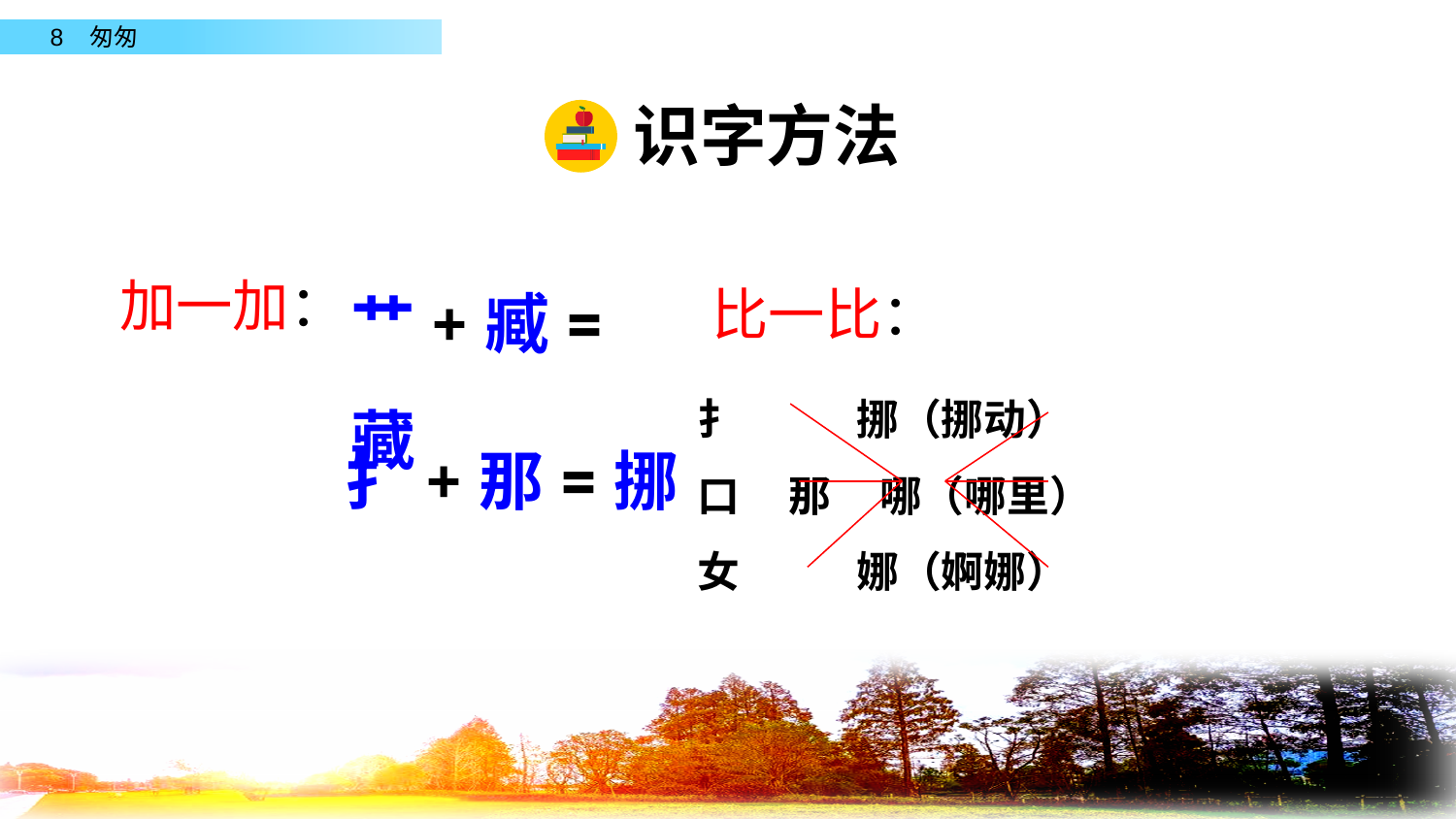

识字方法

加一加：
艹+臧=藏
比一比：
      扌            挪（挪动）
      口     那     哪（哪里）
      女            娜（婀娜）
 扌+那=挪